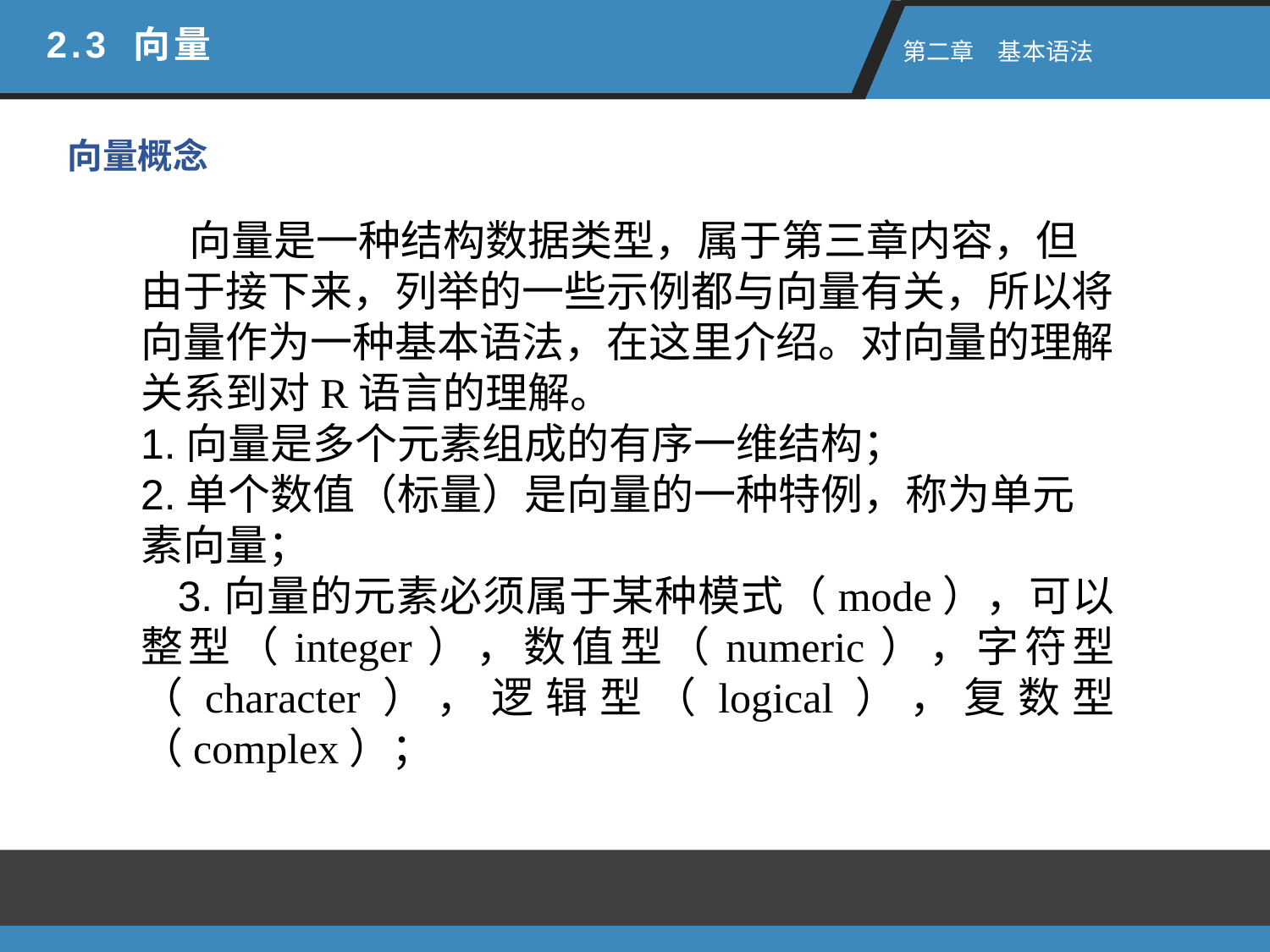

2.3 向量
  第二章　基本语法
向量概念
    向量是一种结构数据类型，属于第三章内容，但由于接下来，列举的一些示例都与向量有关，所以将向量作为一种基本语法，在这里介绍。对向量的理解关系到对R语言的理解。1.向量是多个元素组成的有序一维结构；2.单个数值（标量）是向量的一种特例，称为单元素向量；3.向量的元素必须属于某种模式（mode），可以整型（integer），数值型（numeric），字符型（character），逻辑型（logical），复数型（complex）；